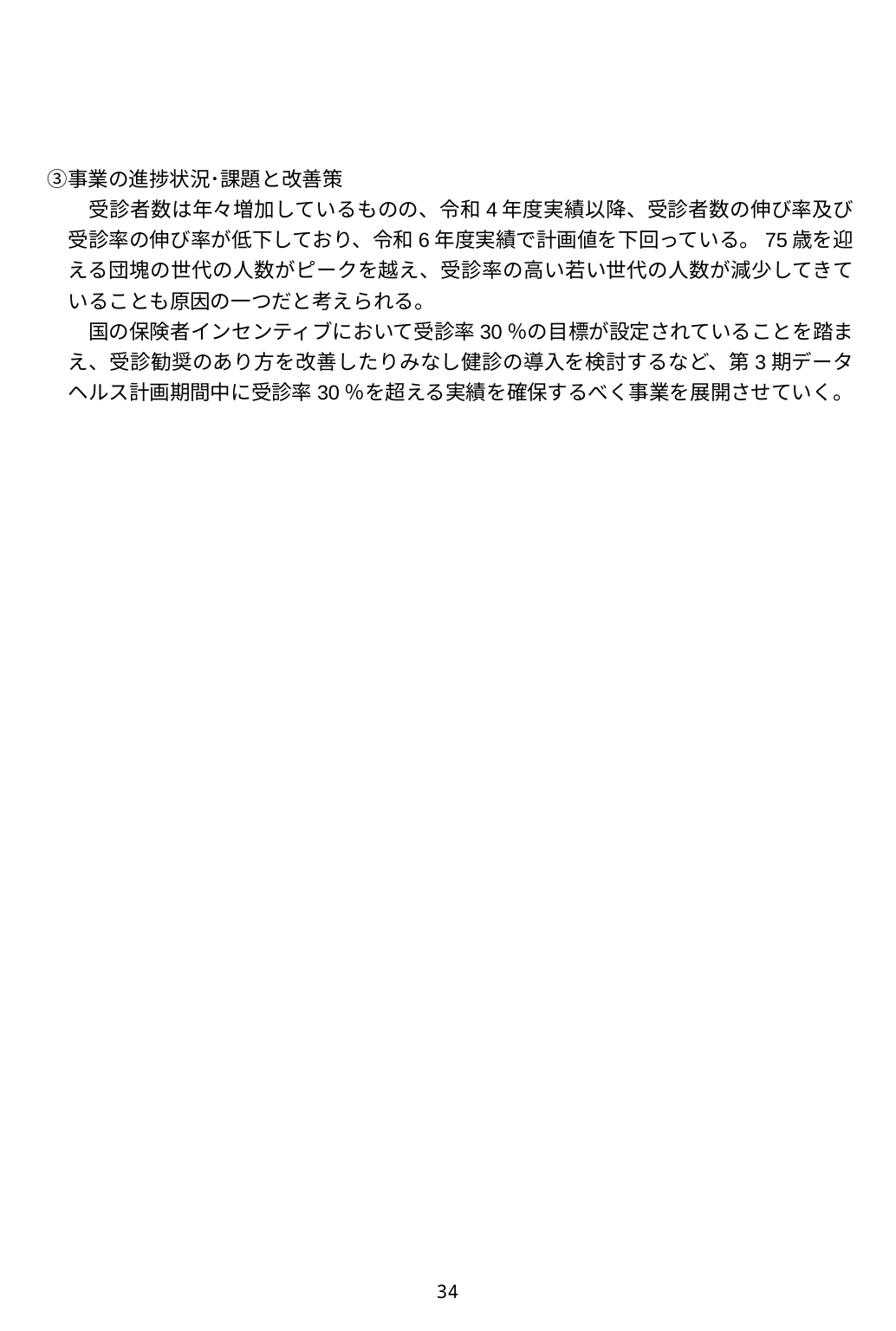

③事業の進捗状況･課題と改善策
　受診者数は年々増加しているものの、令和4年度実績以降、受診者数の伸び率及び受診率の伸び率が低下しており、令和6年度実績で計画値を下回っている。75歳を迎える団塊の世代の人数がピークを越え、受診率の高い若い世代の人数が減少してきていることも原因の一つだと考えられる。
　国の保険者インセンティブにおいて受診率30％の目標が設定されていることを踏まえ、受診勧奨のあり方を改善したりみなし健診の導入を検討するなど、第3期データヘルス計画期間中に受診率30％を超える実績を確保するべく事業を展開させていく。
34